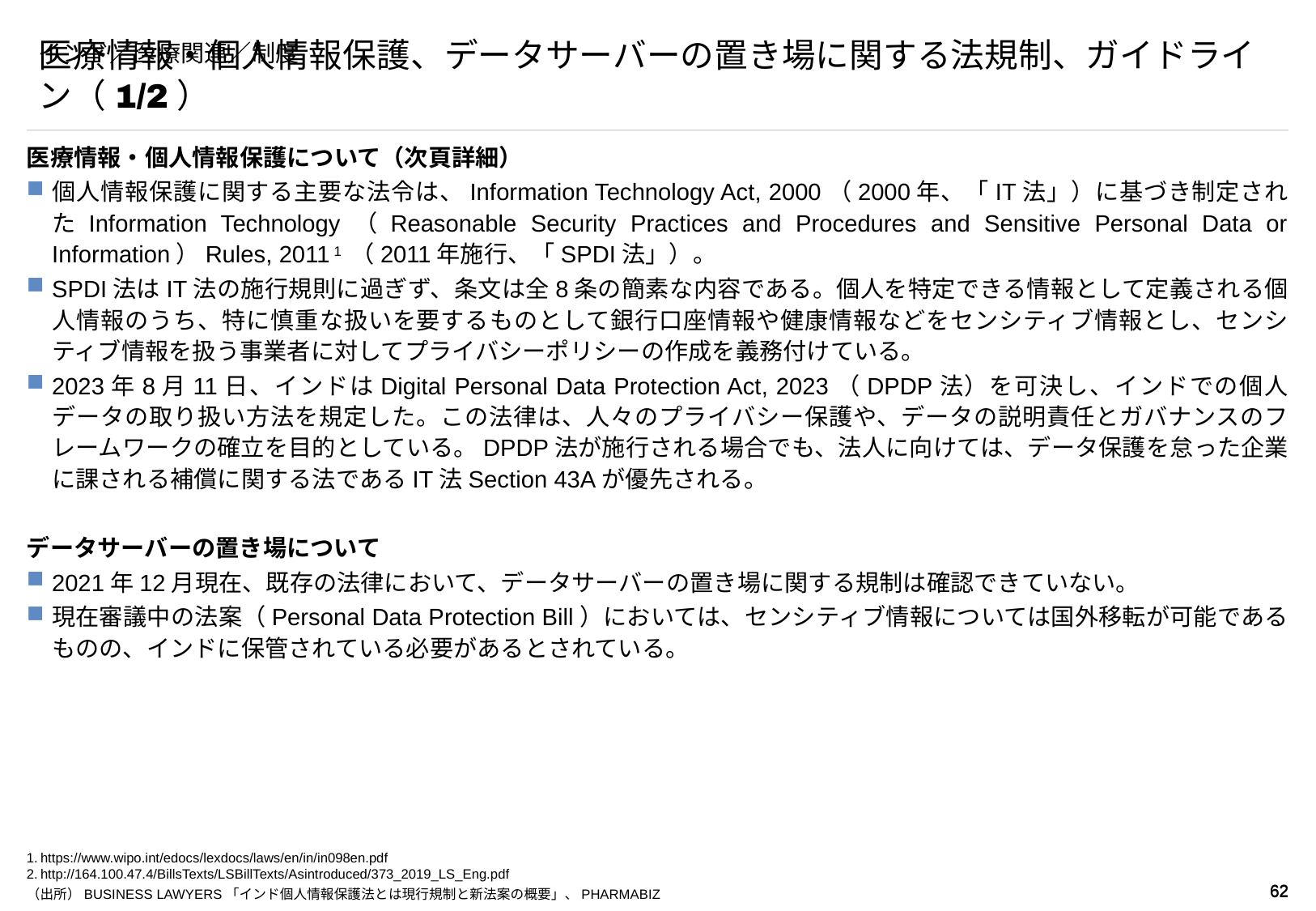

# インド／医療関連／制度
医療情報・個人情報保護、データサーバーの置き場に関する法規制、ガイドライン（1/2）
医療情報・個人情報保護について（次頁詳細）
個人情報保護に関する主要な法令は、Information Technology Act, 2000（2000年、「IT法」）に基づき制定されたInformation Technology（Reasonable Security Practices and Procedures and Sensitive Personal Data or Information）Rules, 2011 1 （2011年施行、「SPDI法」）。
SPDI法はIT法の施行規則に過ぎず、条文は全8条の簡素な内容である。個人を特定できる情報として定義される個人情報のうち、特に慎重な扱いを要するものとして銀行口座情報や健康情報などをセンシティブ情報とし、センシティブ情報を扱う事業者に対してプライバシーポリシーの作成を義務付けている。
2023年8月11日、インドはDigital Personal Data Protection Act, 2023（DPDP法）を可決し、インドでの個人データの取り扱い方法を規定した。この法律は、人々のプライバシー保護や、データの説明責任とガバナンスのフレームワークの確立を目的としている。DPDP法が施行される場合でも、法人に向けては、データ保護を怠った企業に課される補償に関する法であるIT法Section 43Aが優先される。

データサーバーの置き場について
2021年12月現在、既存の法律において、データサーバーの置き場に関する規制は確認できていない。
現在審議中の法案（Personal Data Protection Bill）においては、センシティブ情報については国外移転が可能であるものの、インドに保管されている必要があるとされている。
1.	https://www.wipo.int/edocs/lexdocs/laws/en/in/in098en.pdf
2.	http://164.100.47.4/BillsTexts/LSBillTexts/Asintroduced/373_2019_LS_Eng.pdf
62
（出所）BUSINESS LAWYERS「インド個人情報保護法とは現行規制と新法案の概要」、PHARMABIZ